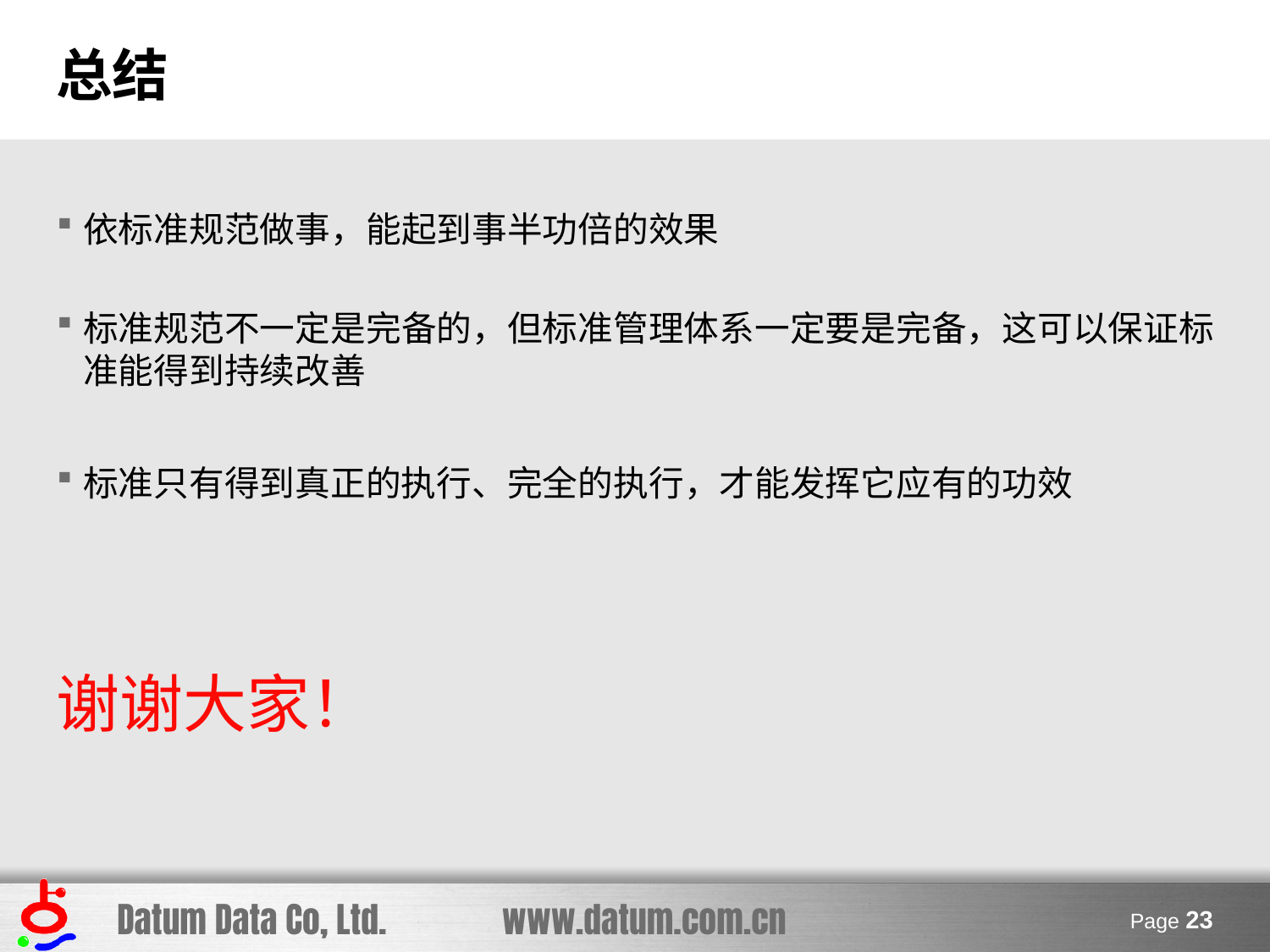

总结

依标准规范做事，能起到事半功倍的效果

标准规范不一定是完备的，但标准管理体系一定要是完备，这可以保证标准能得到持续改善

标准只有得到真正的执行、完全的执行，才能发挥它应有的功效

谢谢大家！

Page 23